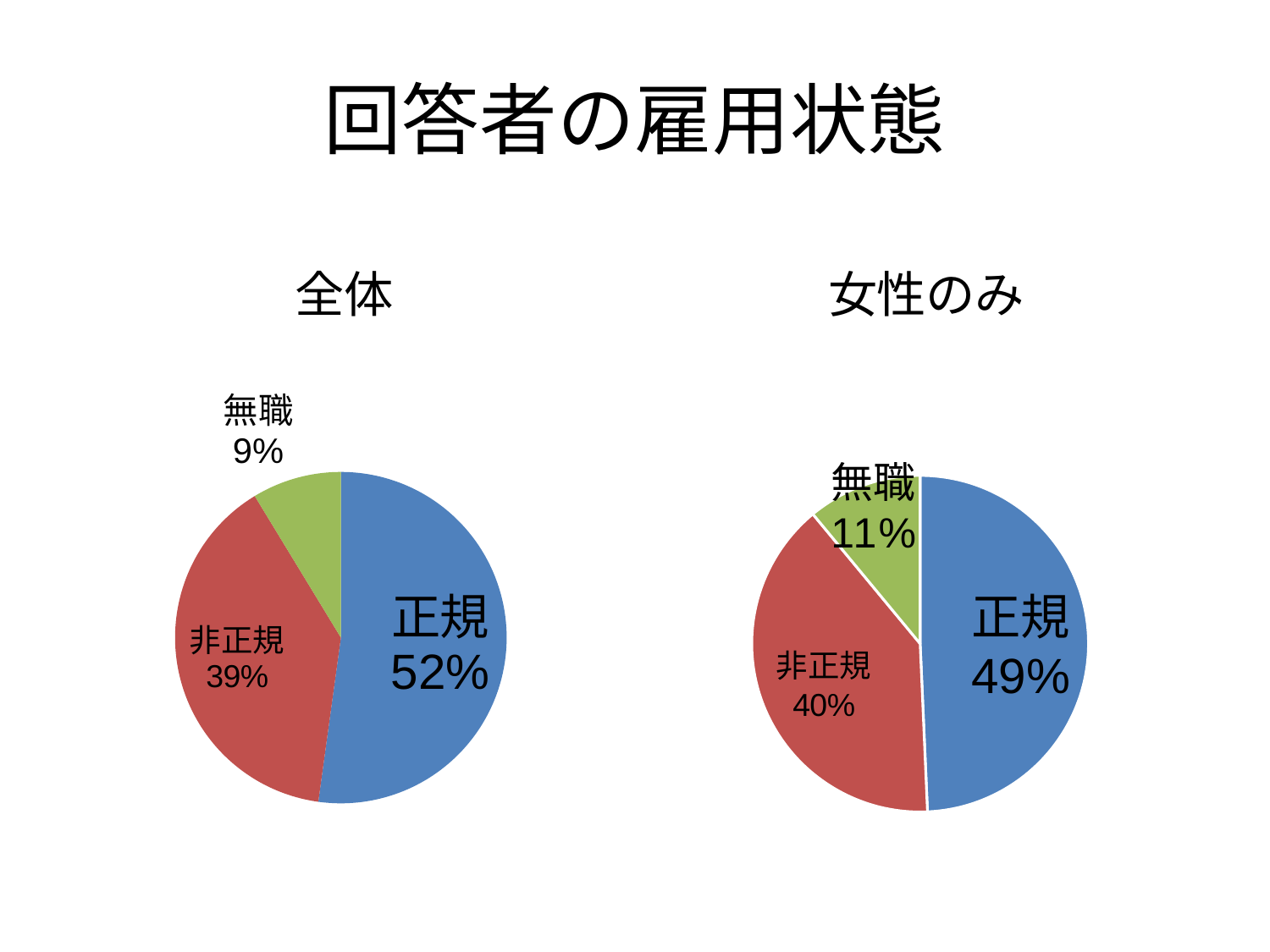

# 回答者の雇用状態

### Chart: 全体

| Category |  |
|---|---|
| 正規 | 48.0 |
| 非正規 | 36.0 |
| 無職 | 8.0 |

### Chart: 女性のみ

| Category |  |
|---|---|
| 正規 | 0.493 |
| 非正規 | 0.397 |
| 無職 | 0.11 |